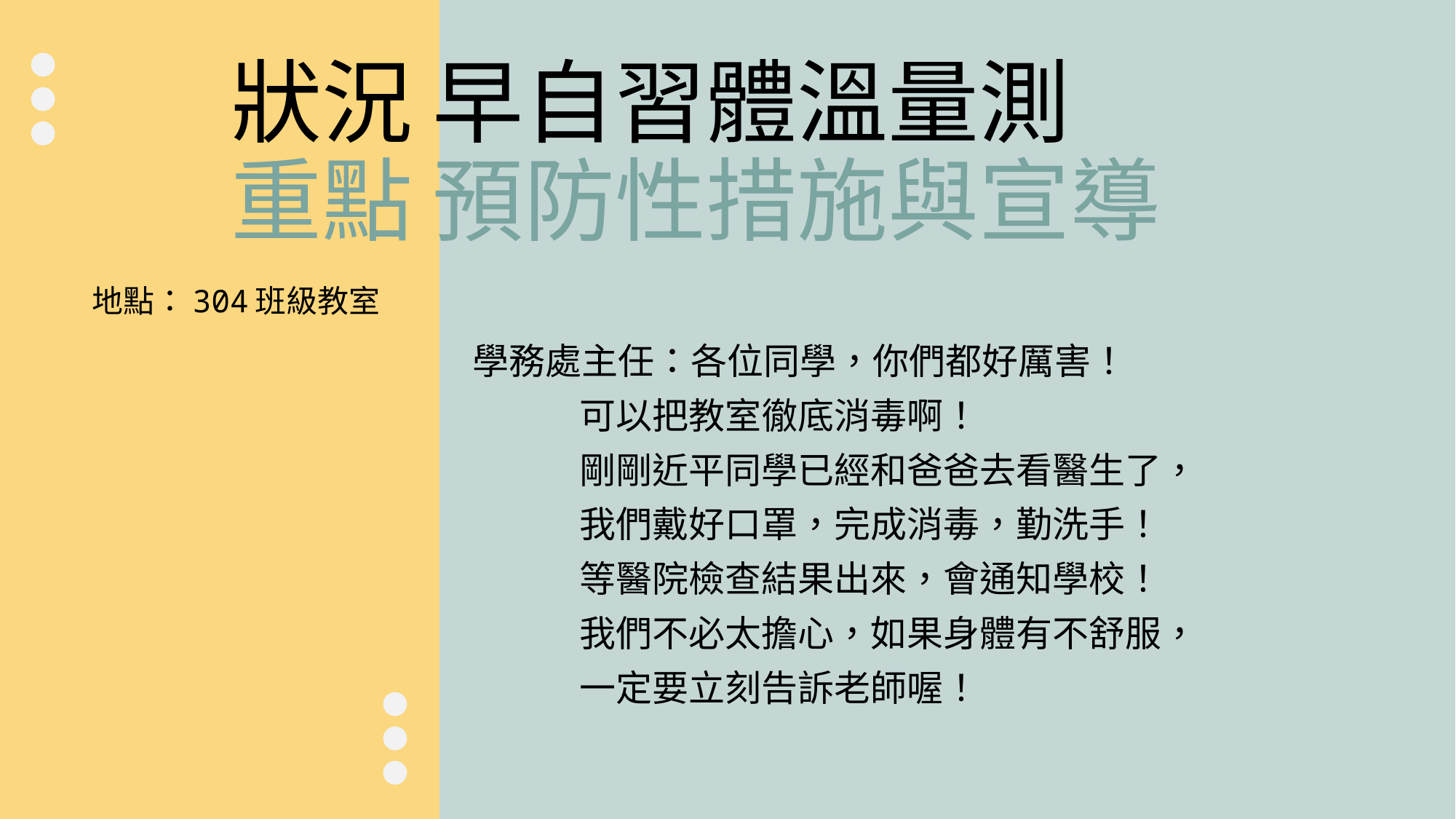

# 狀況 早自習體溫量測 重點 預防性措施與宣導
地點：304班級教室

學務處主任：各位同學，你們都好厲害！
            可以把教室徹底消毒啊！
            剛剛近平同學已經和爸爸去看醫生了，
            我們戴好口罩，完成消毒，勤洗手！
            等醫院檢查結果出來，會通知學校！
            我們不必太擔心，如果身體有不舒服，
            一定要立刻告訴老師喔！